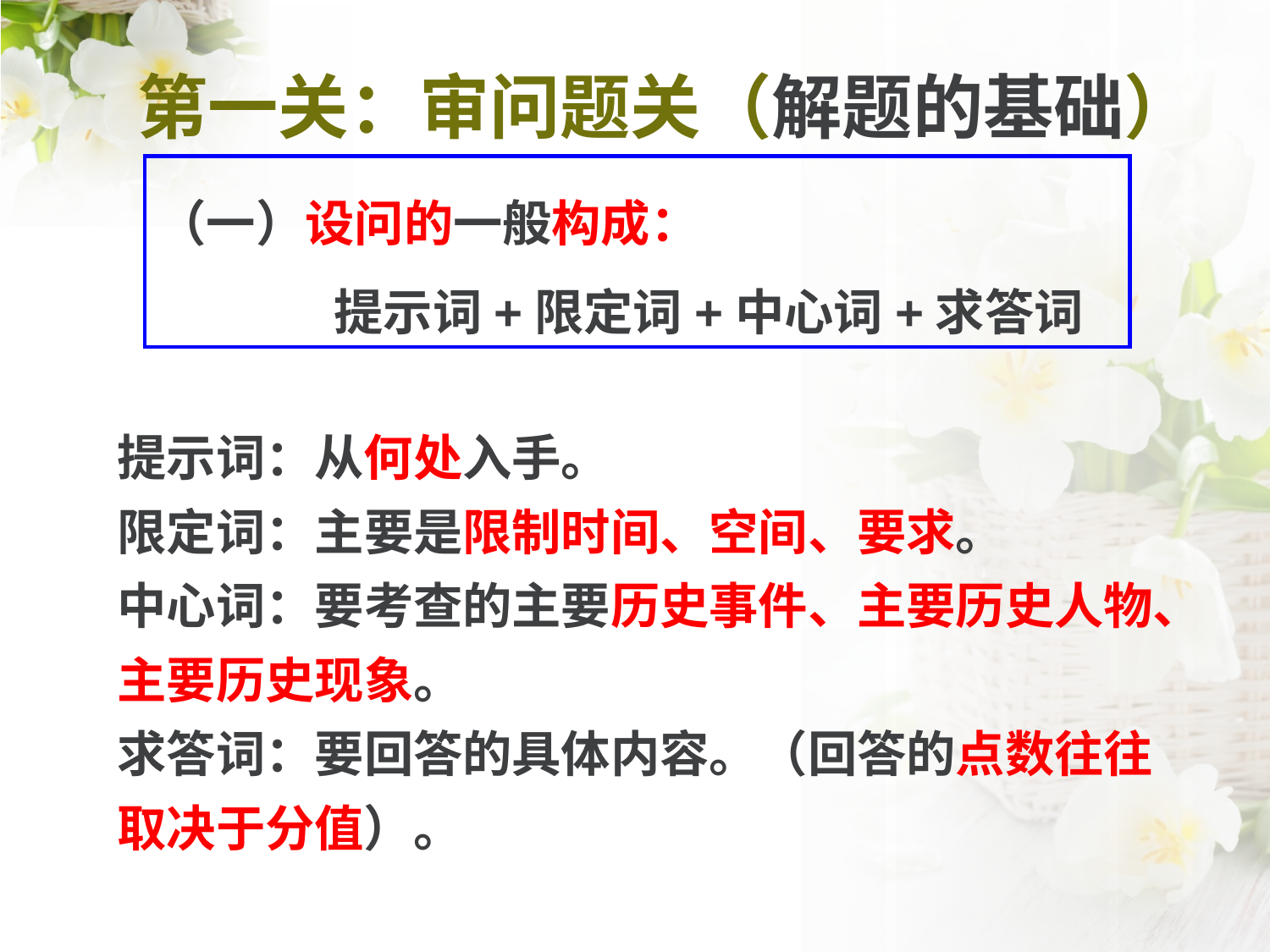

第一关：审问题关（解题的基础）
（一）设问的一般构成：
               提示词+限定词+中心词+求答词
提示词：从何处入手。
限定词：主要是限制时间、空间、要求。
中心词：要考查的主要历史事件、主要历史人物、主要历史现象。
求答词：要回答的具体内容。（回答的点数往往取决于分值）。